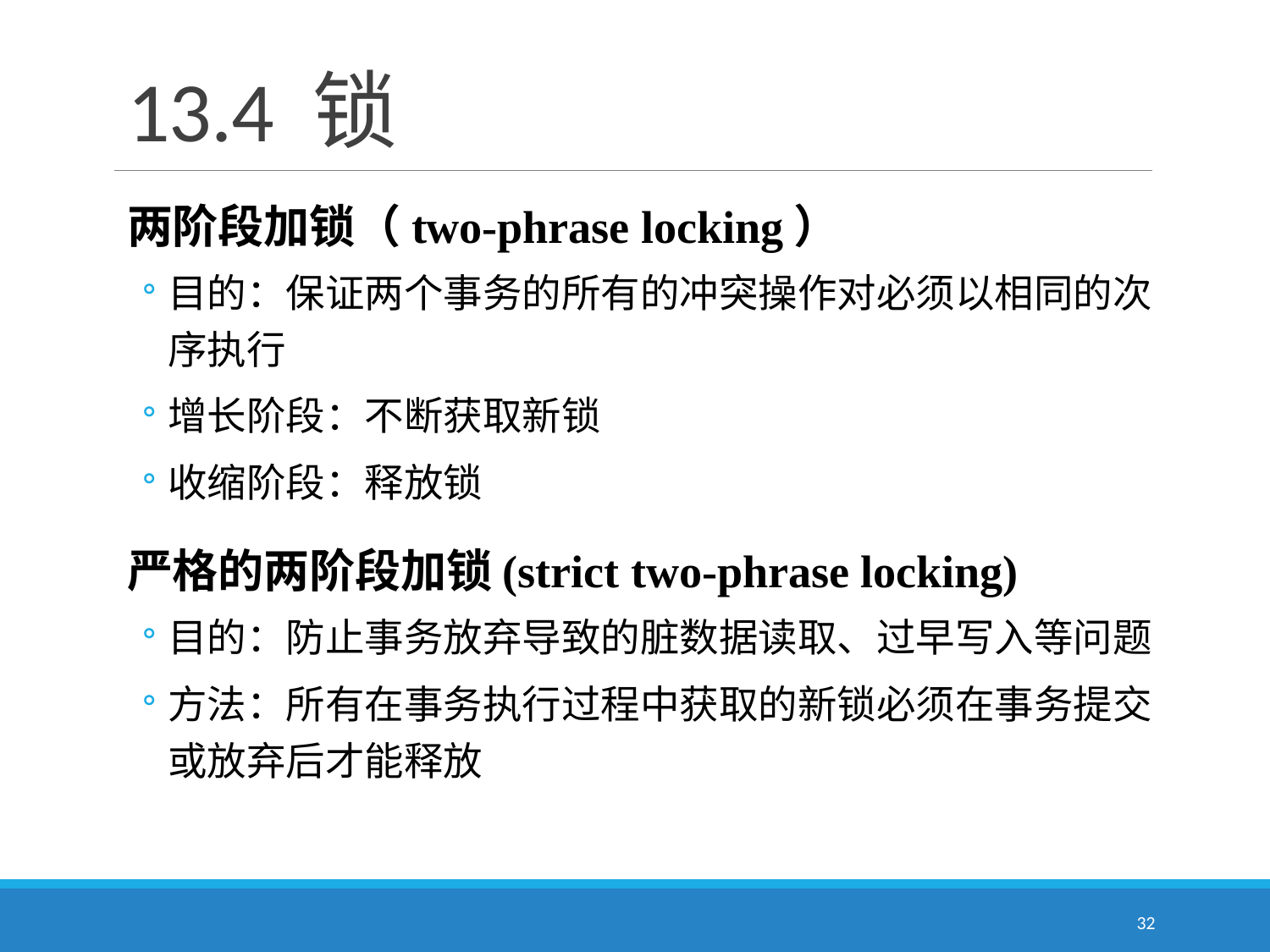

# 13.4 锁
两阶段加锁（two-phrase locking）
目的：保证两个事务的所有的冲突操作对必须以相同的次序执行
增长阶段：不断获取新锁
收缩阶段：释放锁
严格的两阶段加锁(strict two-phrase locking)
目的：防止事务放弃导致的脏数据读取、过早写入等问题
方法：所有在事务执行过程中获取的新锁必须在事务提交或放弃后才能释放

32